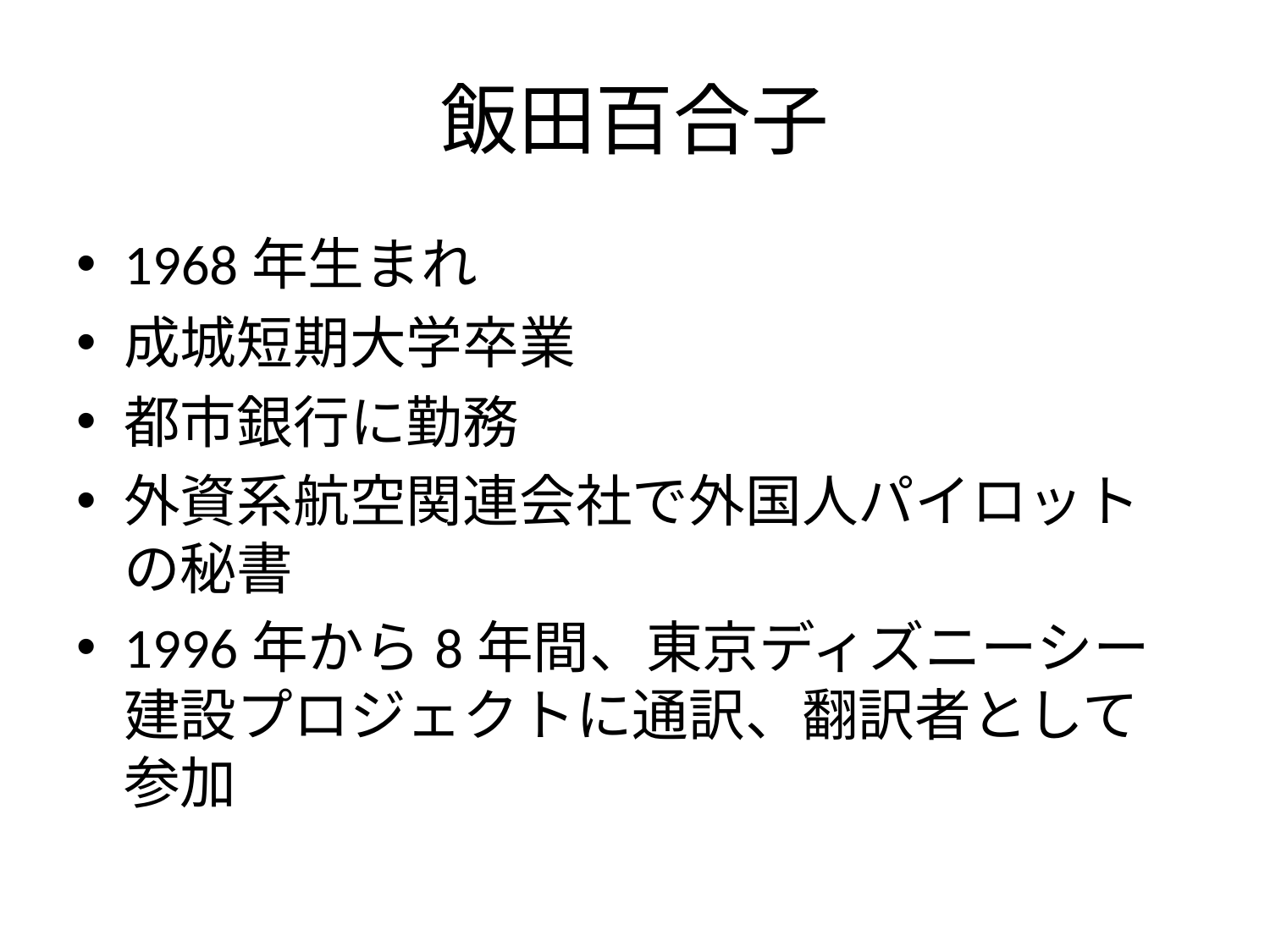

# 飯田百合子
1968年生まれ
成城短期大学卒業
都市銀行に勤務
外資系航空関連会社で外国人パイロットの秘書
1996年から8年間、東京ディズニーシー建設プロジェクトに通訳、翻訳者として参加